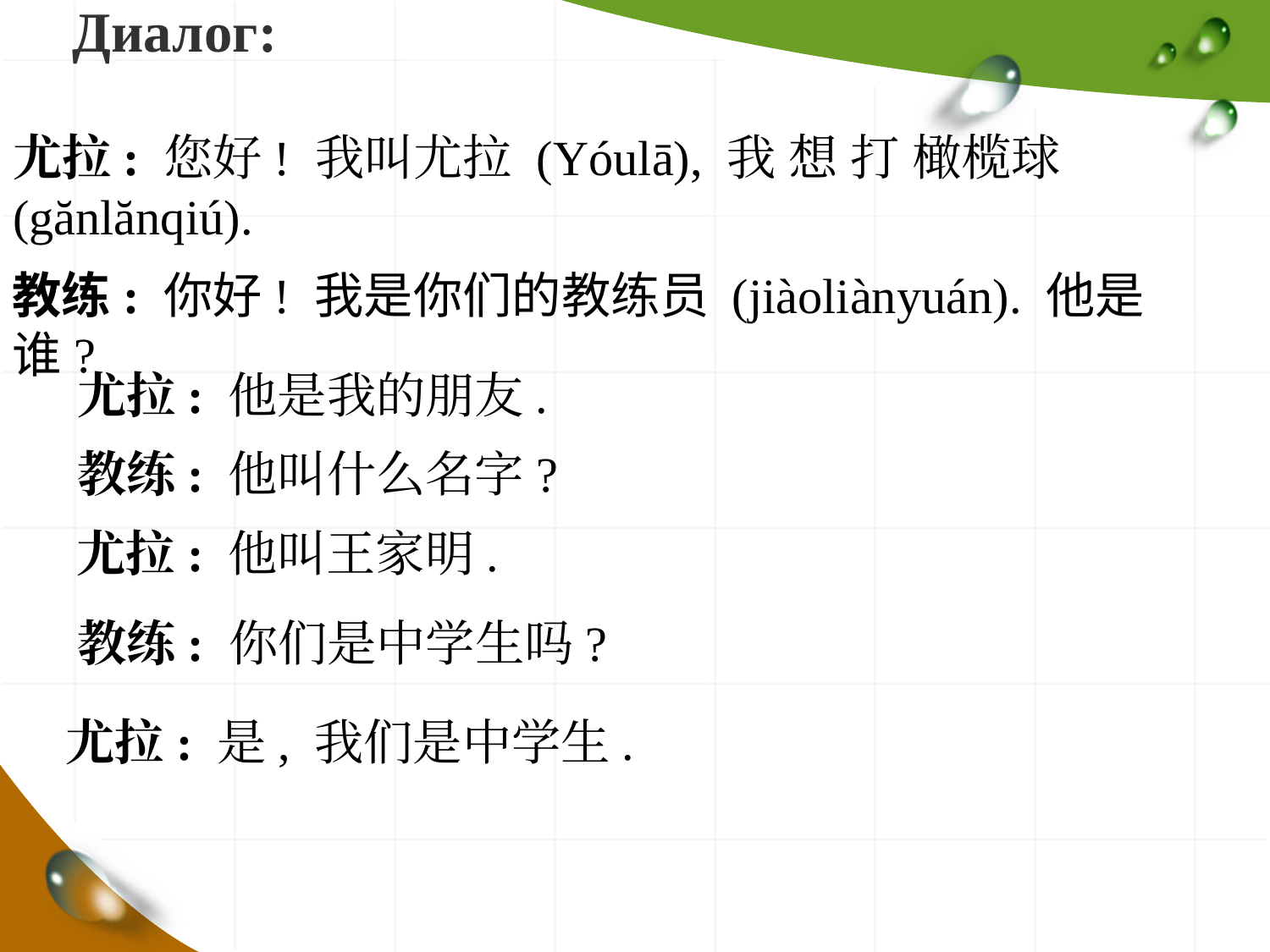

# Диалог:
尤拉: 您好! 我叫尤拉 (Yóulā), 我 想 打 橄榄球 (gănlănqiú).
教练: 你好! 我是你们的教练员 (jiàoliànyuán). 他是谁?
尤拉: 他是我的朋友.
教练: 他叫什么名字?
尤拉: 他叫王家明.
教练: 你们是中学生吗?
尤拉: 是, 我们是中学生.